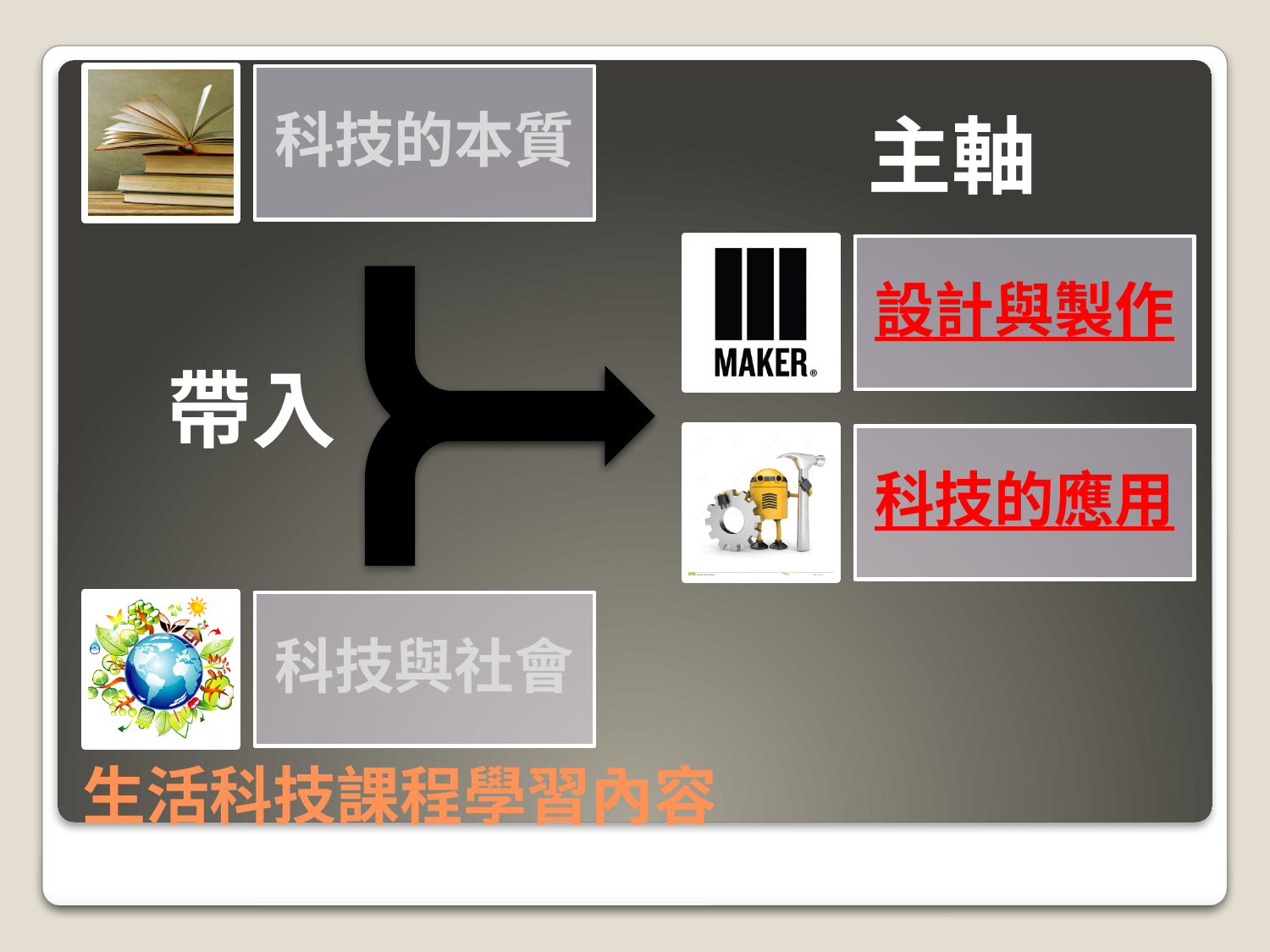

科技的本質
設計與製作
科技的應用
科技與社會
主軸

帶入

# 生活科技課程學習內容